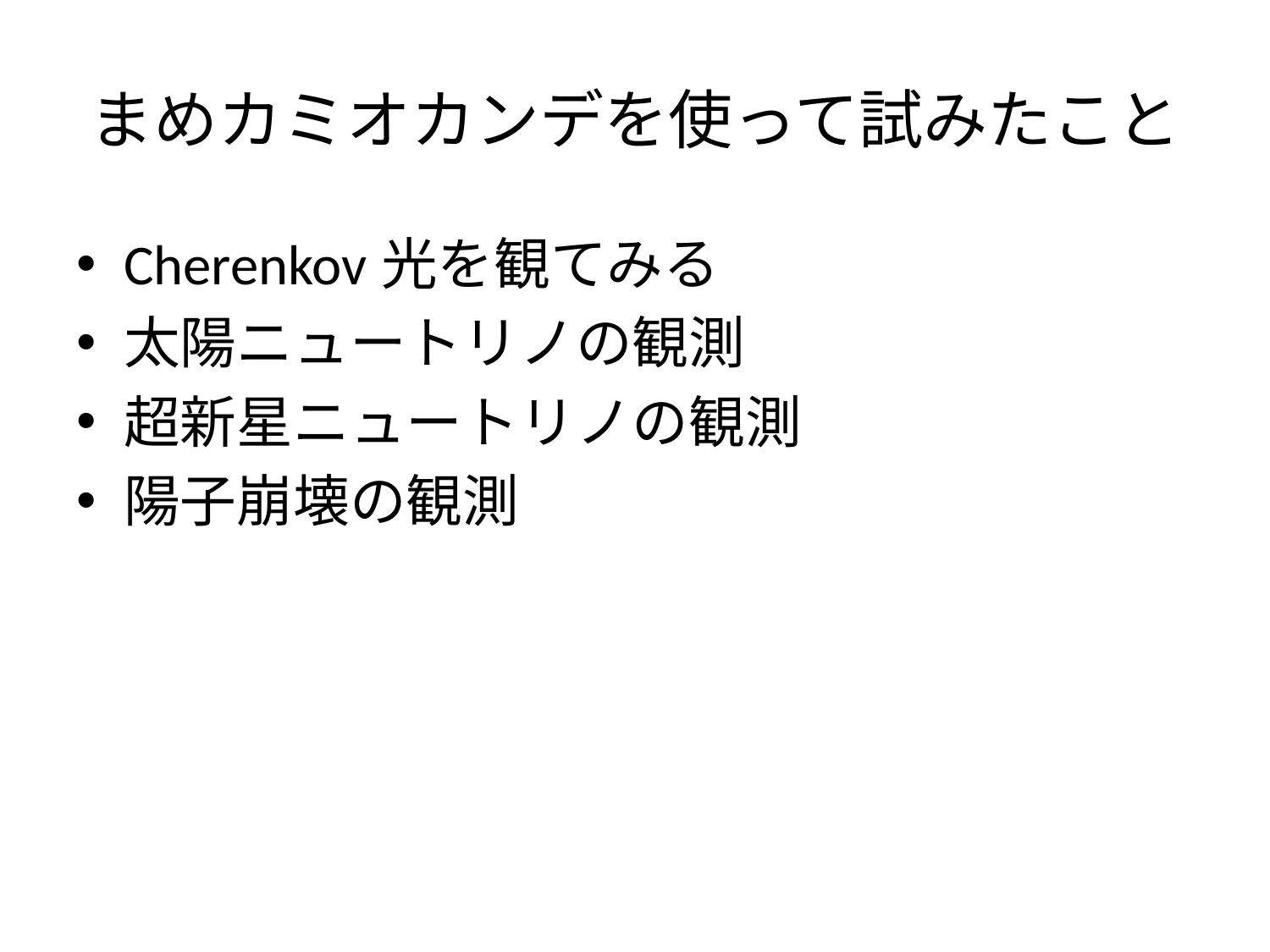

# まめカミオカンデを使って試みたこと
Cherenkov光を観てみる
太陽ニュートリノの観測
超新星ニュートリノの観測
陽子崩壊の観測